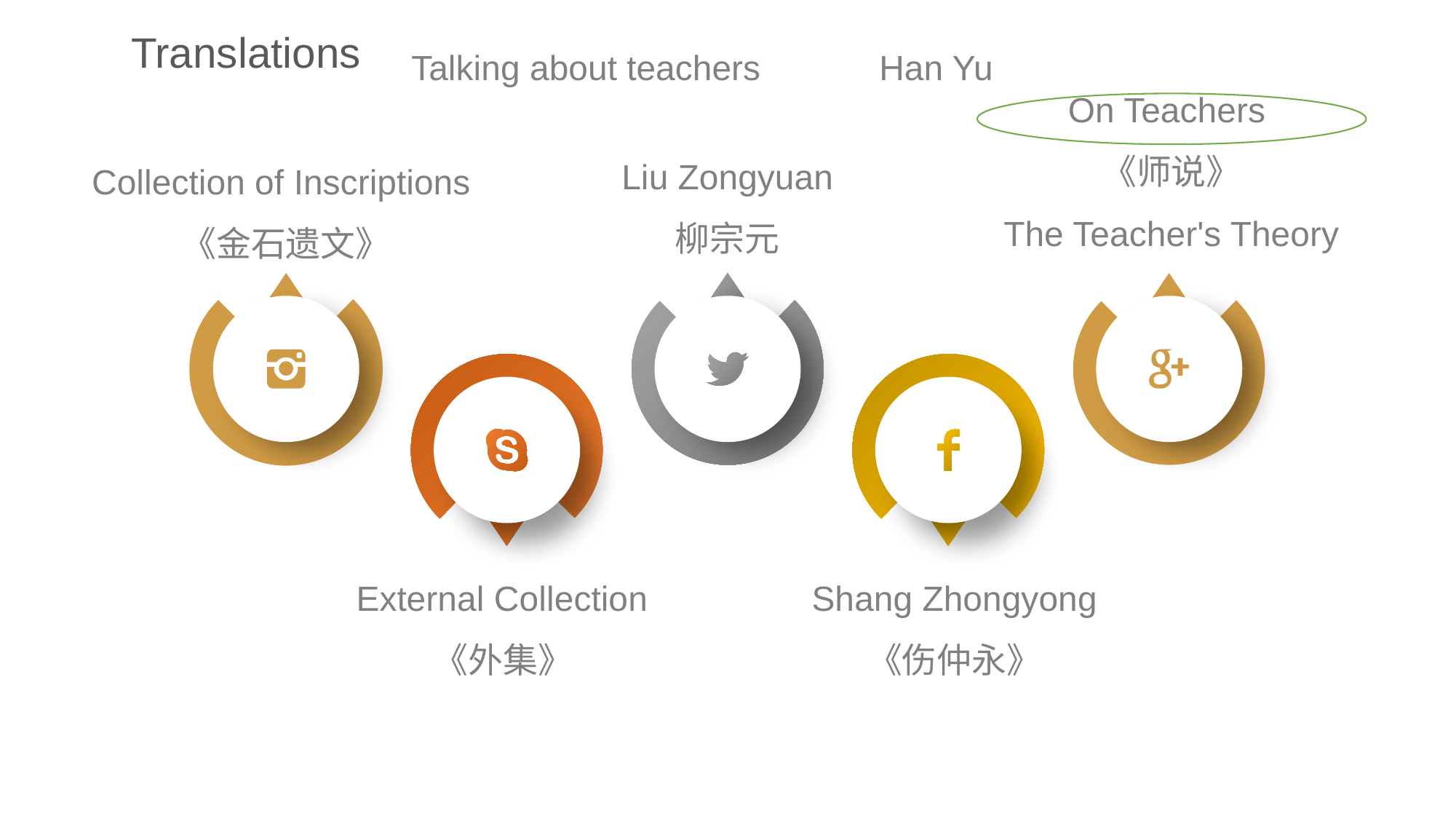

Translations
Talking about teachers
Han Yu
On Teachers
《师说》
The Teacher's Theory

Liu Zongyuan
柳宗元
Collection of Inscriptions
《金石遗文》

External Collection
《外集》
Shang Zhongyong
《伤仲永》